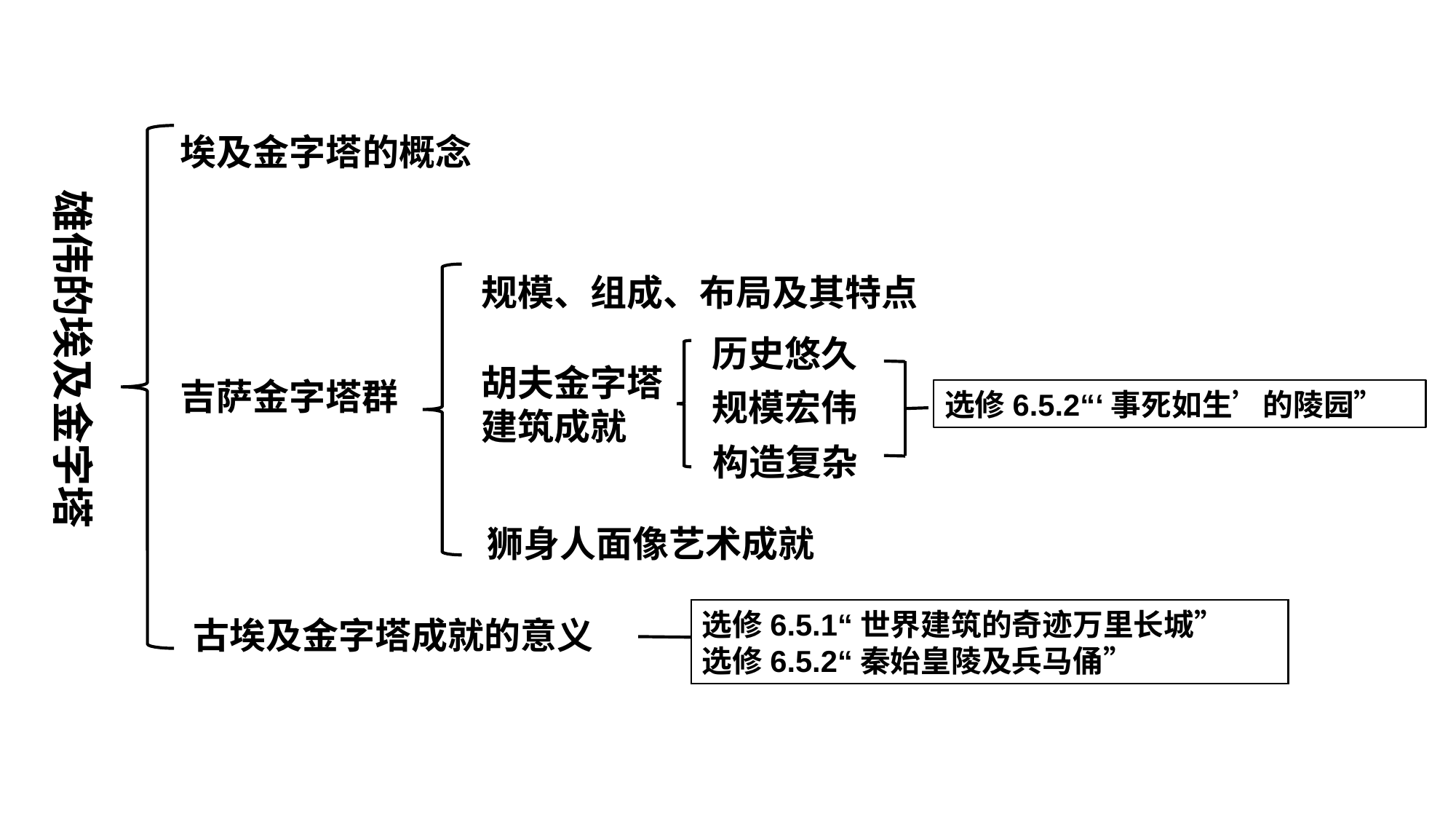

埃及金字塔的概念

雄伟的埃及金字塔

吉萨金字塔群
规模、组成、布局及其特点
历史悠久

胡夫金字塔
建筑成就
规模宏伟
构造复杂
选修6.5.2“‘事死如生’的陵园”
狮身人面像艺术成就
选修6.5.1“世界建筑的奇迹万里长城”
选修6.5.2“秦始皇陵及兵马俑”
古埃及金字塔成就的意义